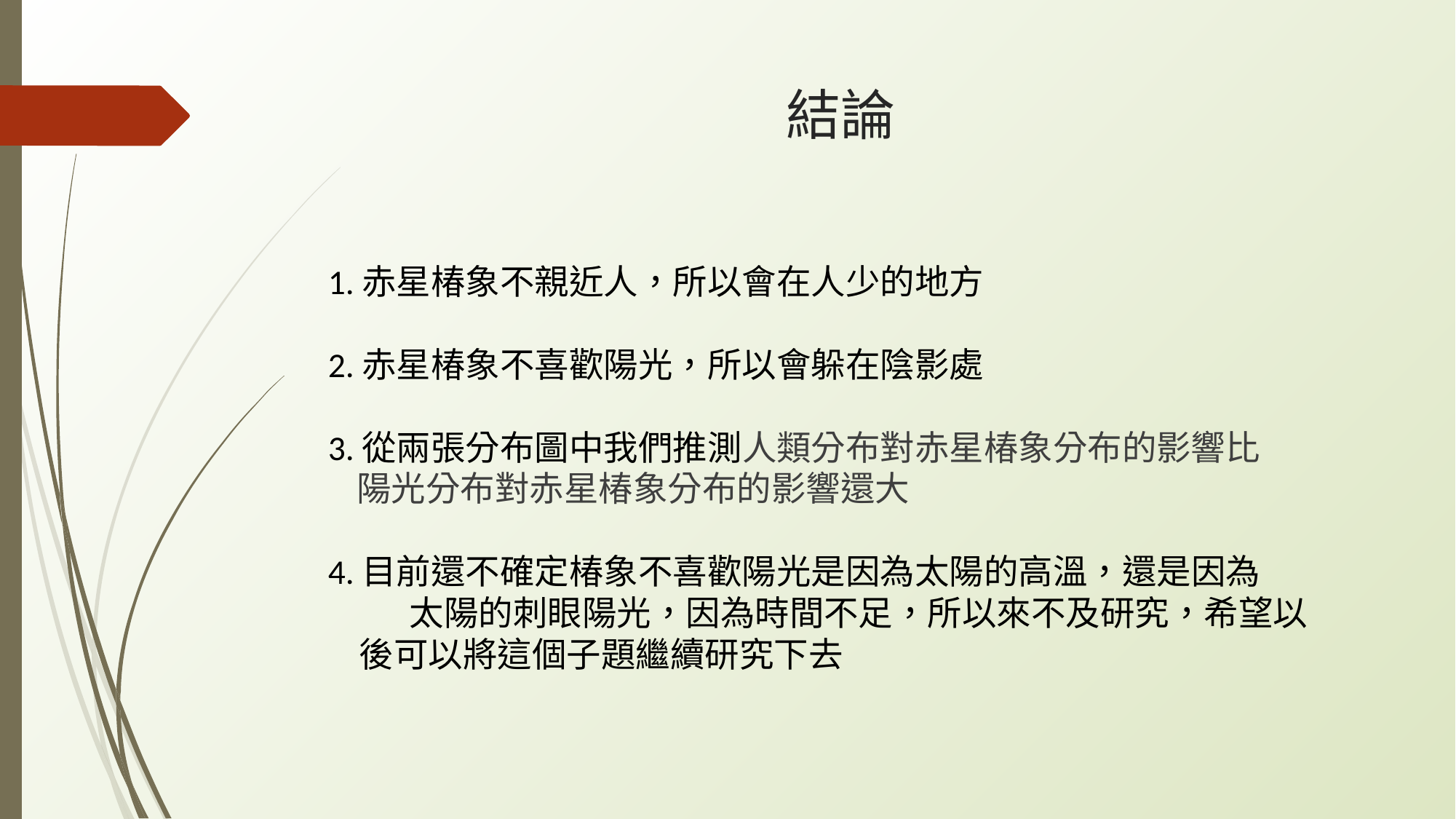

# 結論

 1.赤星椿象不親近人，所以會在人少的地方

 2.赤星椿象不喜歡陽光，所以會躲在陰影處

 3.從兩張分布圖中我們推測人類分布對赤星椿象分布的影響比
   陽光分布對赤星椿象分布的影響還大

 4.目前還不確定椿象不喜歡陽光是因為太陽的高溫，還是因為                     太陽的刺眼陽光，因為時間不足，所以來不及研究，希望以
    後可以將這個子題繼續研究下去